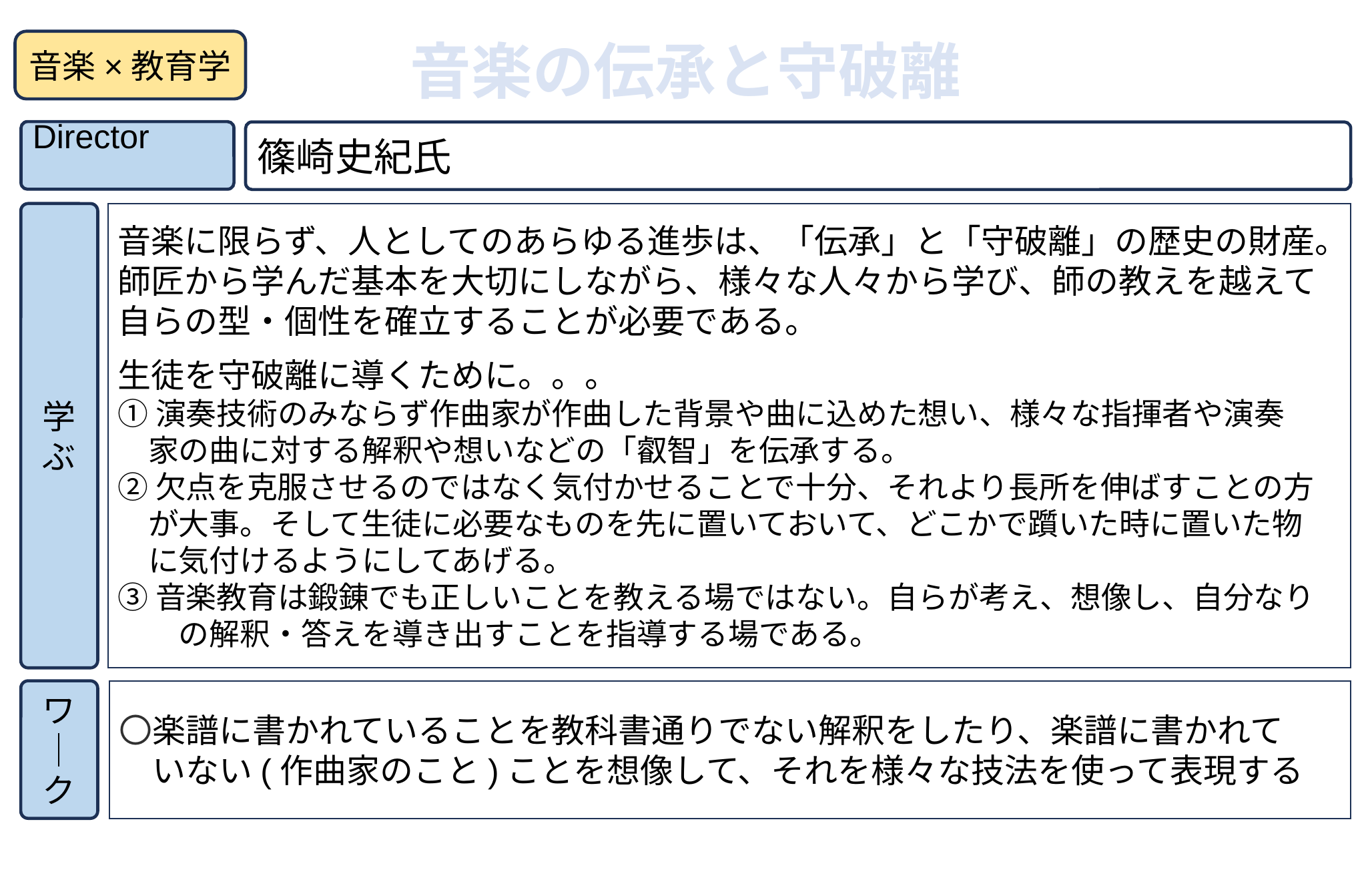

音楽の伝承と守破離
音楽×教育学
Director
篠崎史紀氏
学ぶ
音楽に限らず、人としてのあらゆる進歩は、「伝承」と「守破離」の歴史の財産。
師匠から学んだ基本を大切にしながら、様々な人々から学び、師の教えを越えて
自らの型・個性を確立することが必要である。

生徒を守破離に導くために。。。
①演奏技術のみならず作曲家が作曲した背景や曲に込めた想い、様々な指揮者や演奏
　家の曲に対する解釈や想いなどの「叡智」を伝承する。
②欠点を克服させるのではなく気付かせることで十分、それより長所を伸ばすことの方
　が大事。そして生徒に必要なものを先に置いておいて、どこかで躓いた時に置いた物
　に気付けるようにしてあげる。
③音楽教育は鍛錬でも正しいことを教える場ではない。自らが考え、想像し、自分なり
　　の解釈・答えを導き出すことを指導する場である。
ワ│ク
〇楽譜に書かれていることを教科書通りでない解釈をしたり、楽譜に書かれて
　いない(作曲家のこと)ことを想像して、それを様々な技法を使って表現する